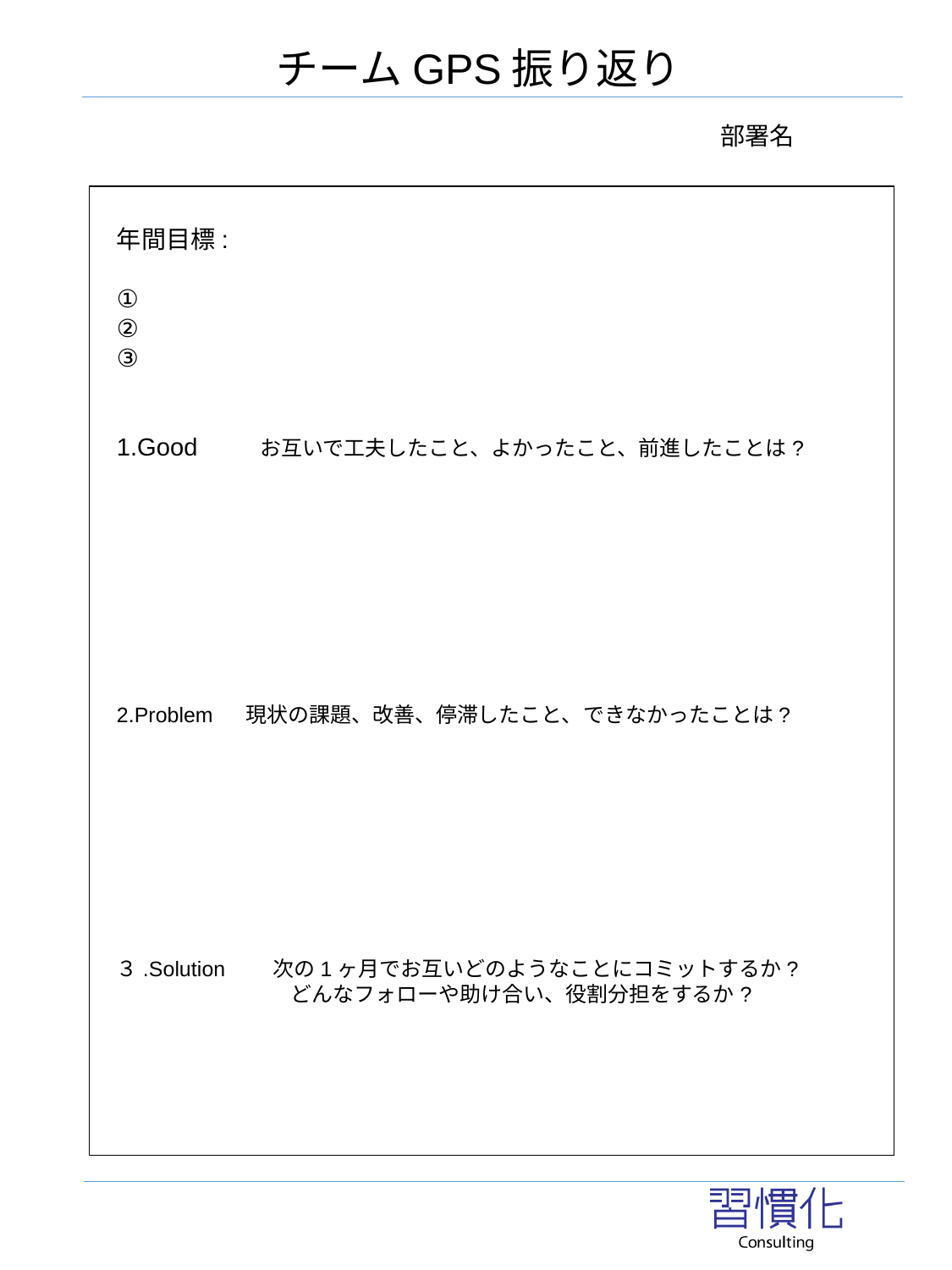

チームGPS振り返り
部署名

年間目標:

①
②
③

1.Good 　　お互いで工夫したこと、よかったこと、前進したことは?

2.Problem 　現状の課題、改善、停滞したこと、できなかったことは?

３.Solution　　次の1ヶ月でお互いどのようなことにコミットするか?
　　　　　　　　 どんなフォローや助け合い、役割分担をするか?